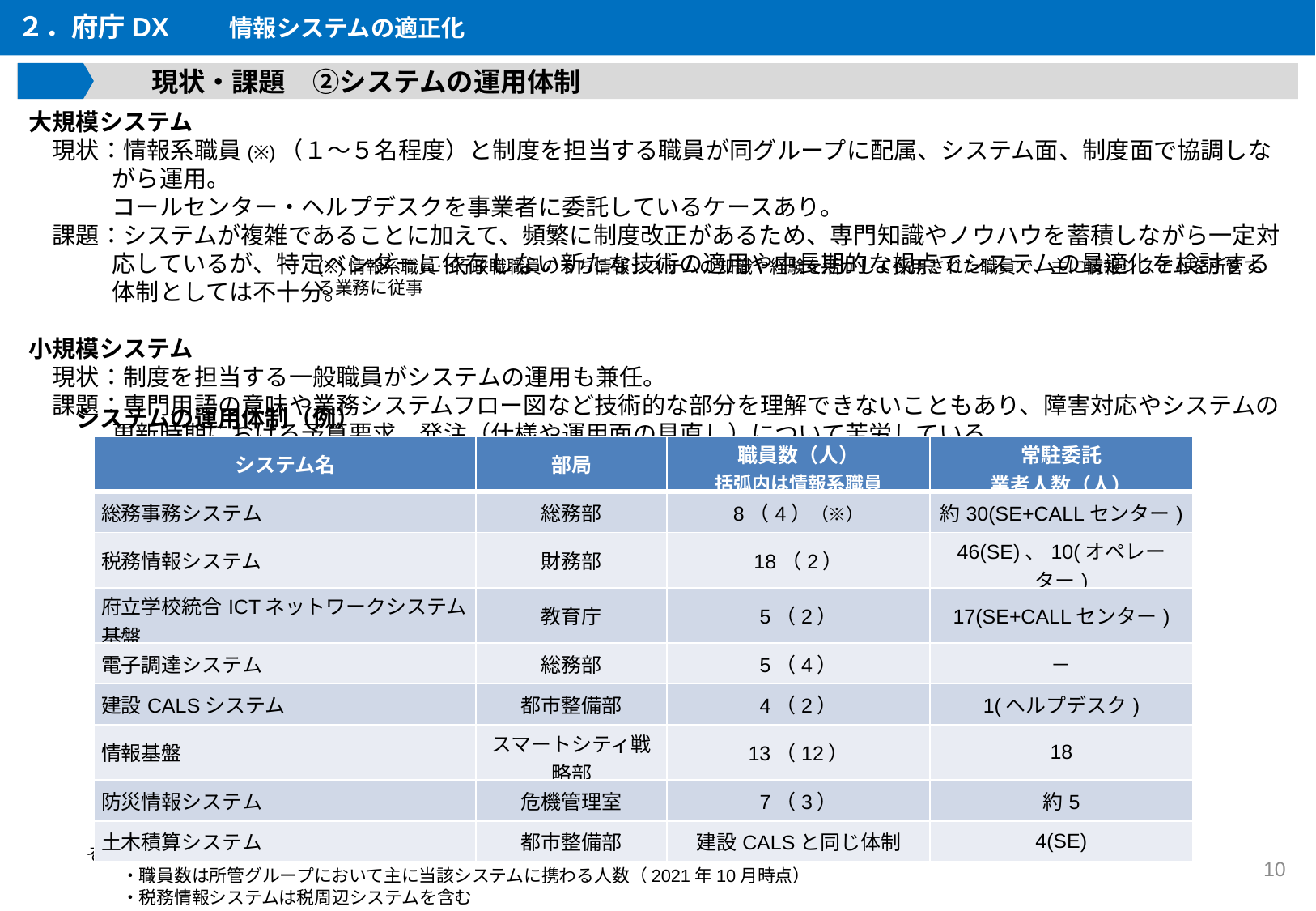

２．府庁DX　　情報システムの適正化

　　　　　現状・課題　②システムの運用体制
大規模システム
　現状：情報系職員(※)（１～５名程度）と制度を担当する職員が同グループに配属、システム面、制度面で協調しながら運用。
コールセンター・ヘルプデスクを事業者に委託しているケースあり。
　課題：システムが複雑であることに加えて、頻繁に制度改正があるため、専門知識やノウハウを蓄積しながら一定対応しているが、特定ベンダーに依存しない新たな技術の適用や中長期的な視点でシステムの最適化を検討する体制としては不十分。

小規模システム
　現状：制度を担当する一般職員がシステムの運用も兼任。
　課題：専門用語の意味や業務システムフロー図など技術的な部分を理解できないこともあり、障害対応やシステムの更新時期における予算要求、発注（仕様や運用面の見直し）について苦労している。

(※)情報系職員…行政職職員のうち情報システムの知識や経験を活かして採用された職員で、主に情報システムを所管する業務に従事
システムの運用体制（例）
| システム名 | 部局 | 職員数（人） 括弧内は情報系職員 | 常駐委託 業者人数（人） |
| --- | --- | --- | --- |
| 総務事務システム | 総務部 | 8（4）（※） | 約30(SE+CALLセンター) |
| 税務情報システム | 財務部 | 18（2） | 46(SE)、10(オペレーター) |
| 府立学校統合ICTネットワークシステム基盤 | 教育庁 | 5（2） | 17(SE+CALLセンター) |
| 電子調達システム | 総務部 | 5（4） | － |
| 建設CALSシステム | 都市整備部 | 4（2） | 1(ヘルプデスク) |
| 情報基盤 | スマートシティ戦略部 | 13（12） | 18 |
| 防災情報システム | 危機管理室 | 7（3） | 約5 |
| 土木積算システム | 都市整備部 | 建設CALSと同じ体制 | 4(SE) |
（※）総務事務システムに関わる職員はこれ以外に制度を所管する所属等にも配属
その他補足
　　・職員数は所管グループにおいて主に当該システムに携わる人数（2021年10月時点）
　　・税務情報システムは税周辺システムを含む
10